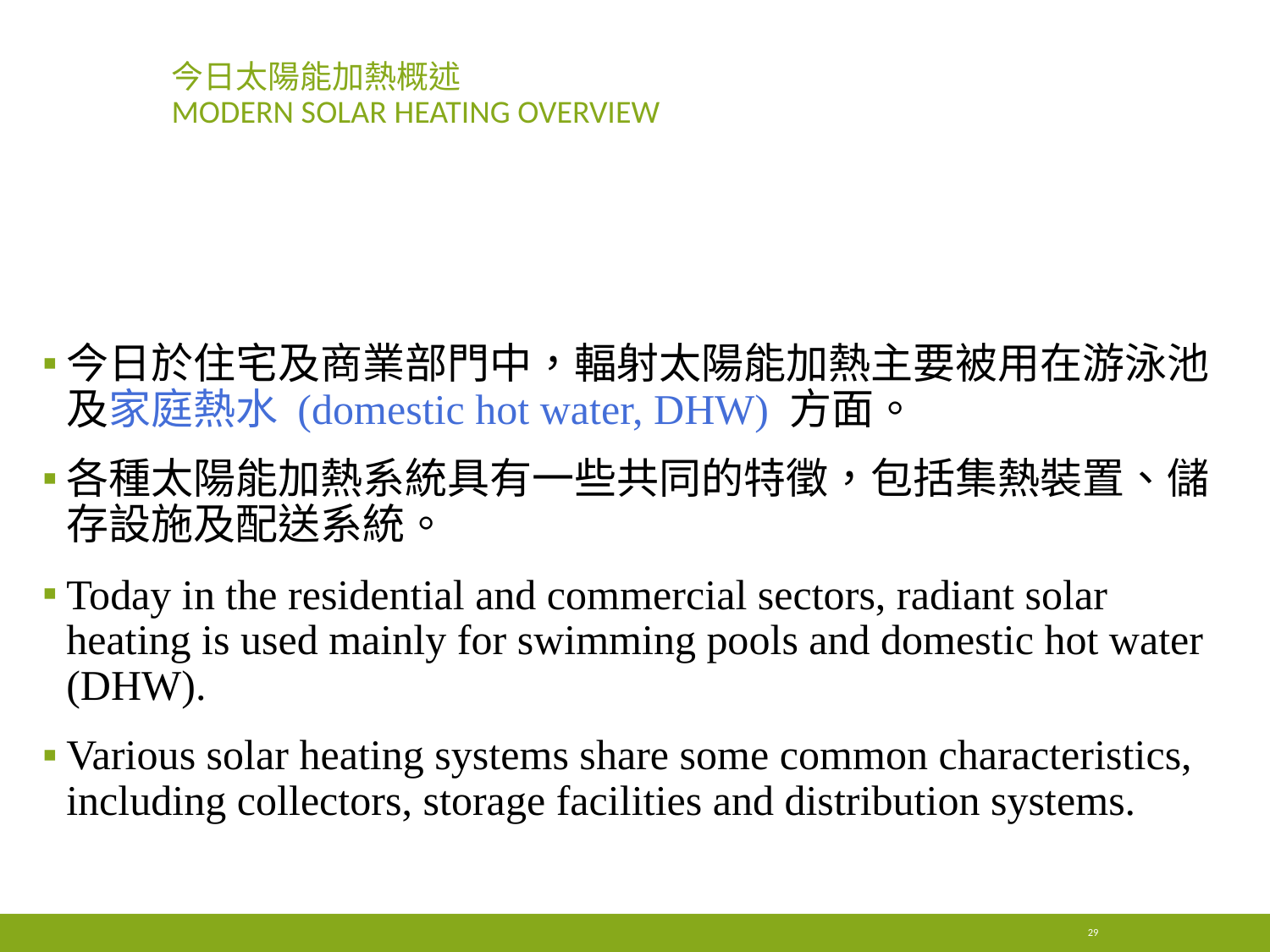

# 今日太陽能加熱概述 Modern Solar Heating Overview
今日於住宅及商業部門中，輻射太陽能加熱主要被用在游泳池及家庭熱水 (domestic hot water, DHW) 方面。
各種太陽能加熱系統具有一些共同的特徵，包括集熱裝置、儲存設施及配送系統。
Today in the residential and commercial sectors, radiant solar heating is used mainly for swimming pools and domestic hot water (DHW).
Various solar heating systems share some common characteristics, including collectors, storage facilities and distribution systems.
29